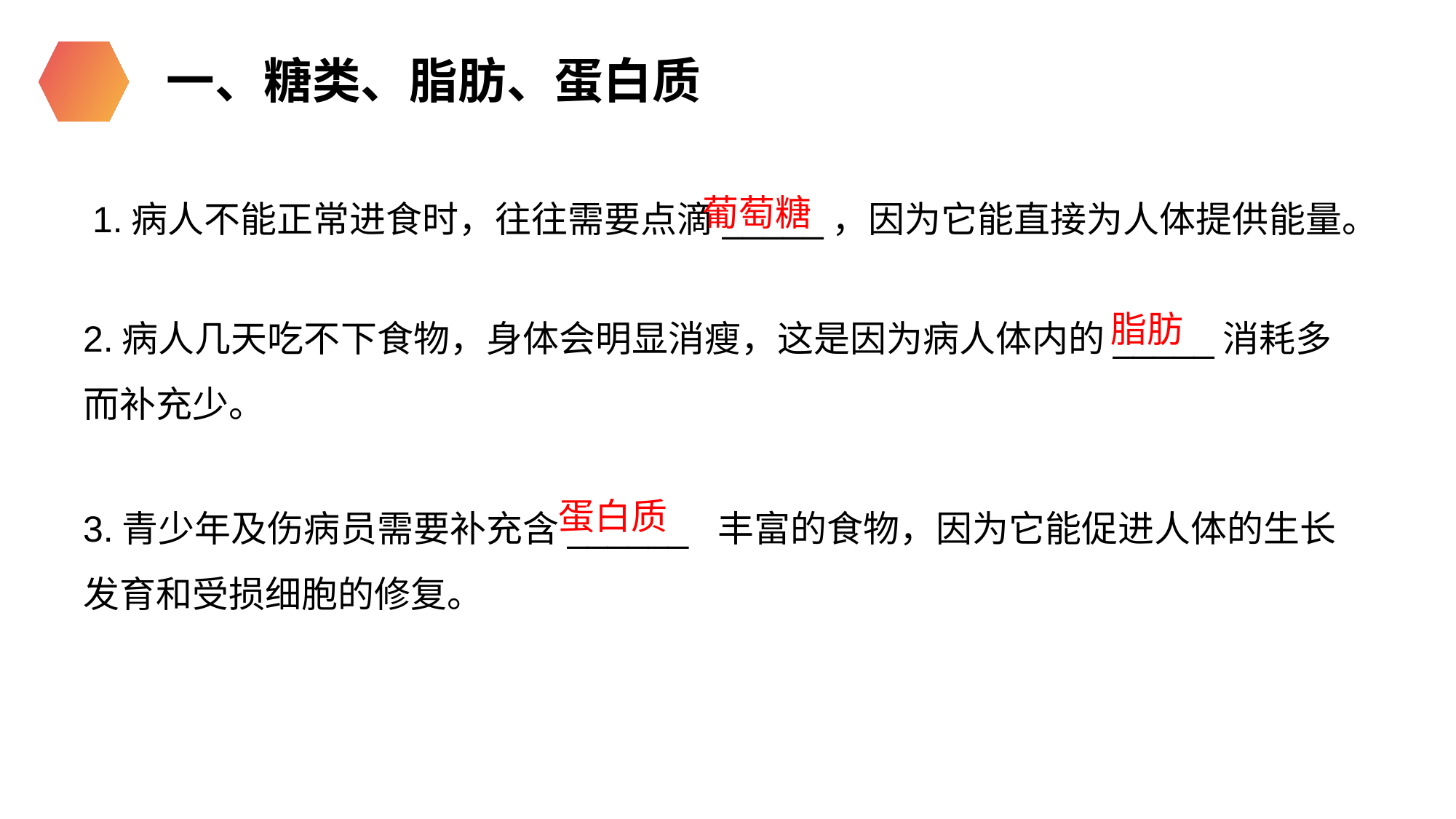

一、糖类、脂肪、蛋白质
1.病人不能正常进食时，往往需要点滴_____，因为它能直接为人体提供能量。
葡萄糖
2.病人几天吃不下食物，身体会明显消瘦，这是因为病人体内的_____消耗多而补充少。
脂肪
3.青少年及伤病员需要补充含______  丰富的食物，因为它能促进人体的生长发育和受损细胞的修复。
蛋白质